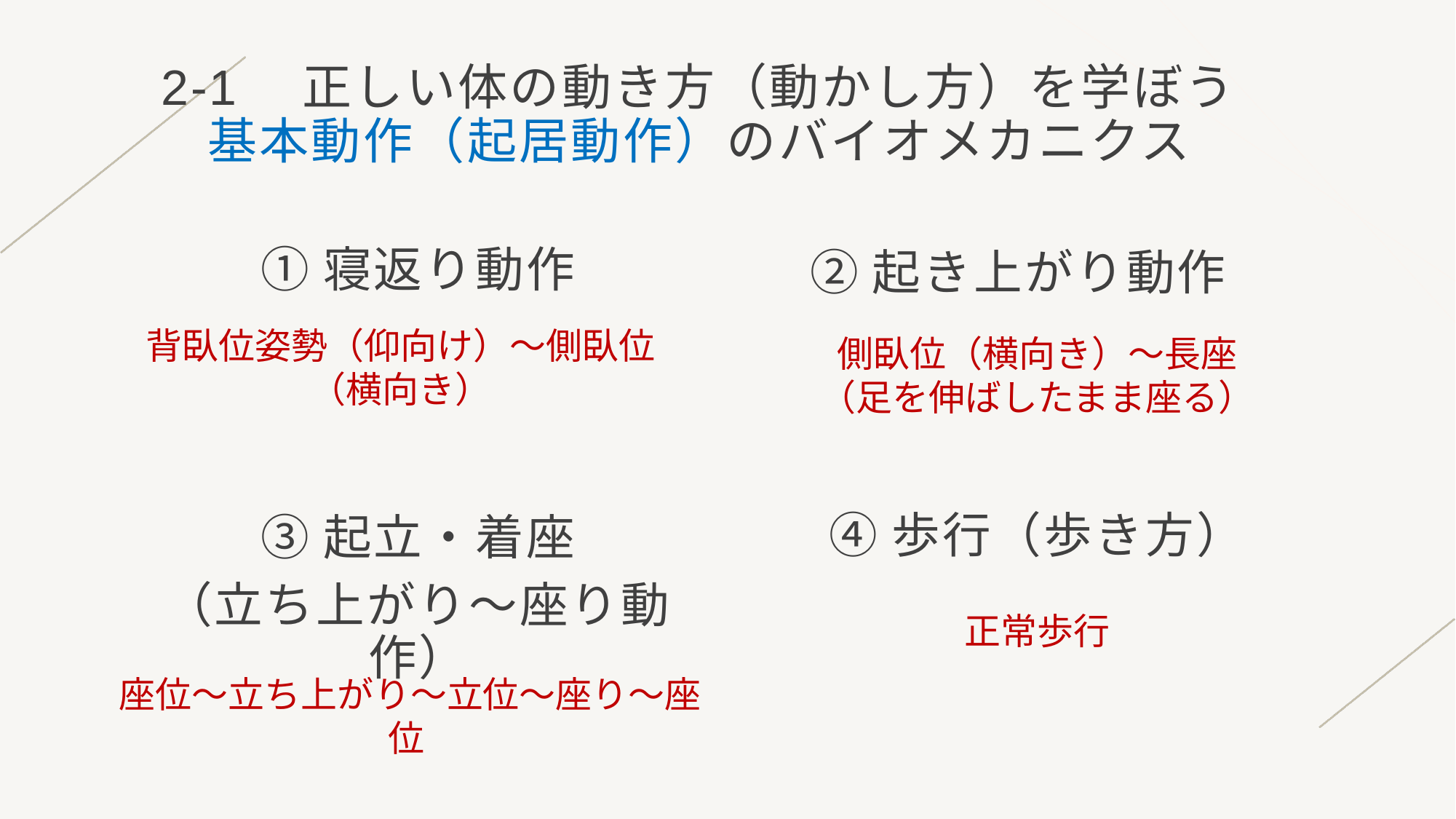

# 2-1　正しい体の動き方（動かし方）を学ぼう 基本動作（起居動作）のバイオメカニクス
①寝返り動作
②起き上がり動作
背臥位姿勢（仰向け）～側臥位（横向き）
側臥位（横向き）～長座（足を伸ばしたまま座る）

④歩行（歩き方）
③起立・着座
（立ち上がり～座り動作）
正常歩行
座位～立ち上がり～立位～座り～座位